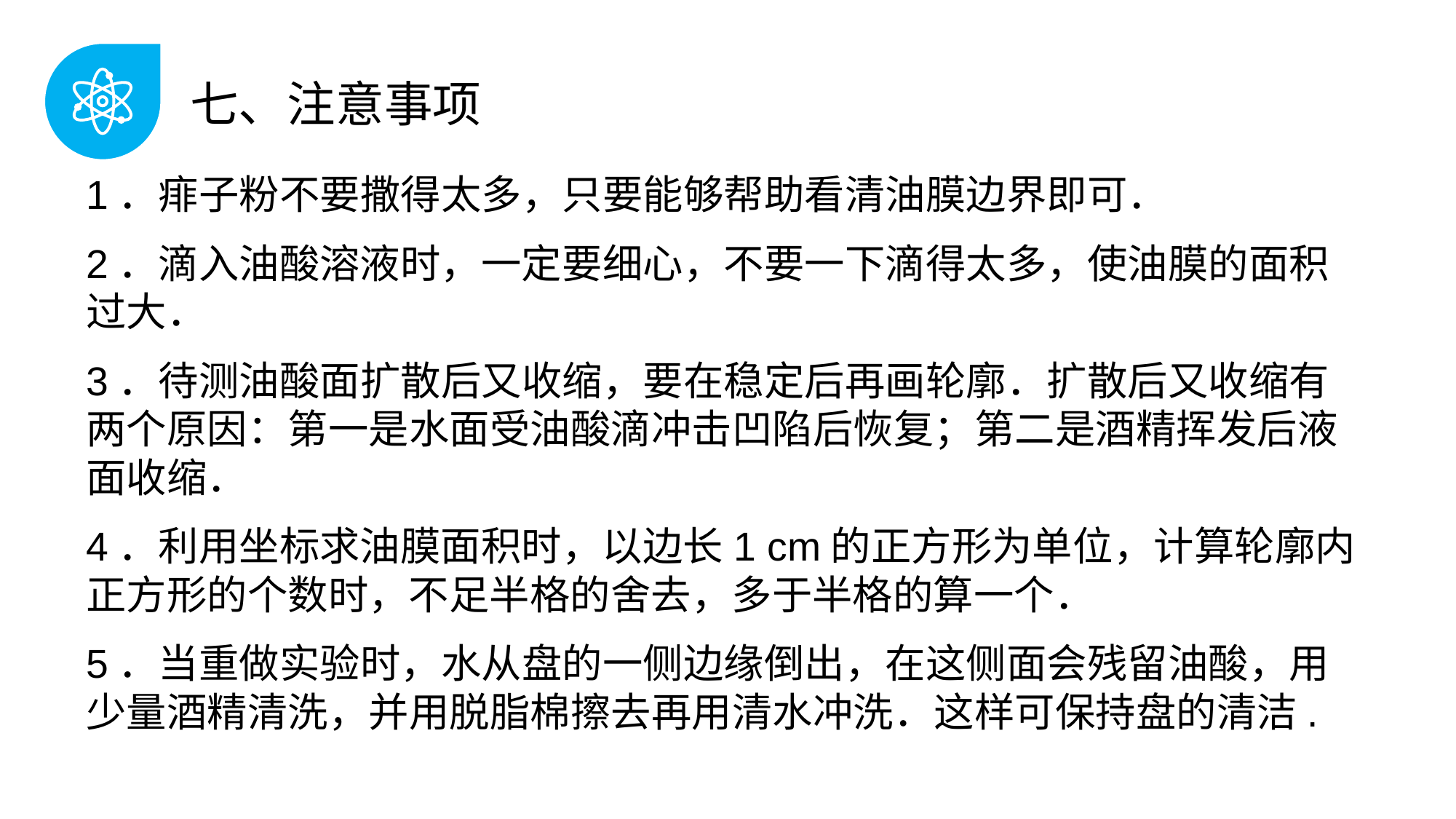

七、注意事项
1．痱子粉不要撒得太多，只要能够帮助看清油膜边界即可．
2．滴入油酸溶液时，一定要细心，不要一下滴得太多，使油膜的面积过大．
3．待测油酸面扩散后又收缩，要在稳定后再画轮廓．扩散后又收缩有两个原因：第一是水面受油酸滴冲击凹陷后恢复；第二是酒精挥发后液面收缩．
4．利用坐标求油膜面积时，以边长1 cm的正方形为单位，计算轮廓内正方形的个数时，不足半格的舍去，多于半格的算一个．
5．当重做实验时，水从盘的一侧边缘倒出，在这侧面会残留油酸，用少量酒精清洗，并用脱脂棉擦去再用清水冲洗．这样可保持盘的清洁.